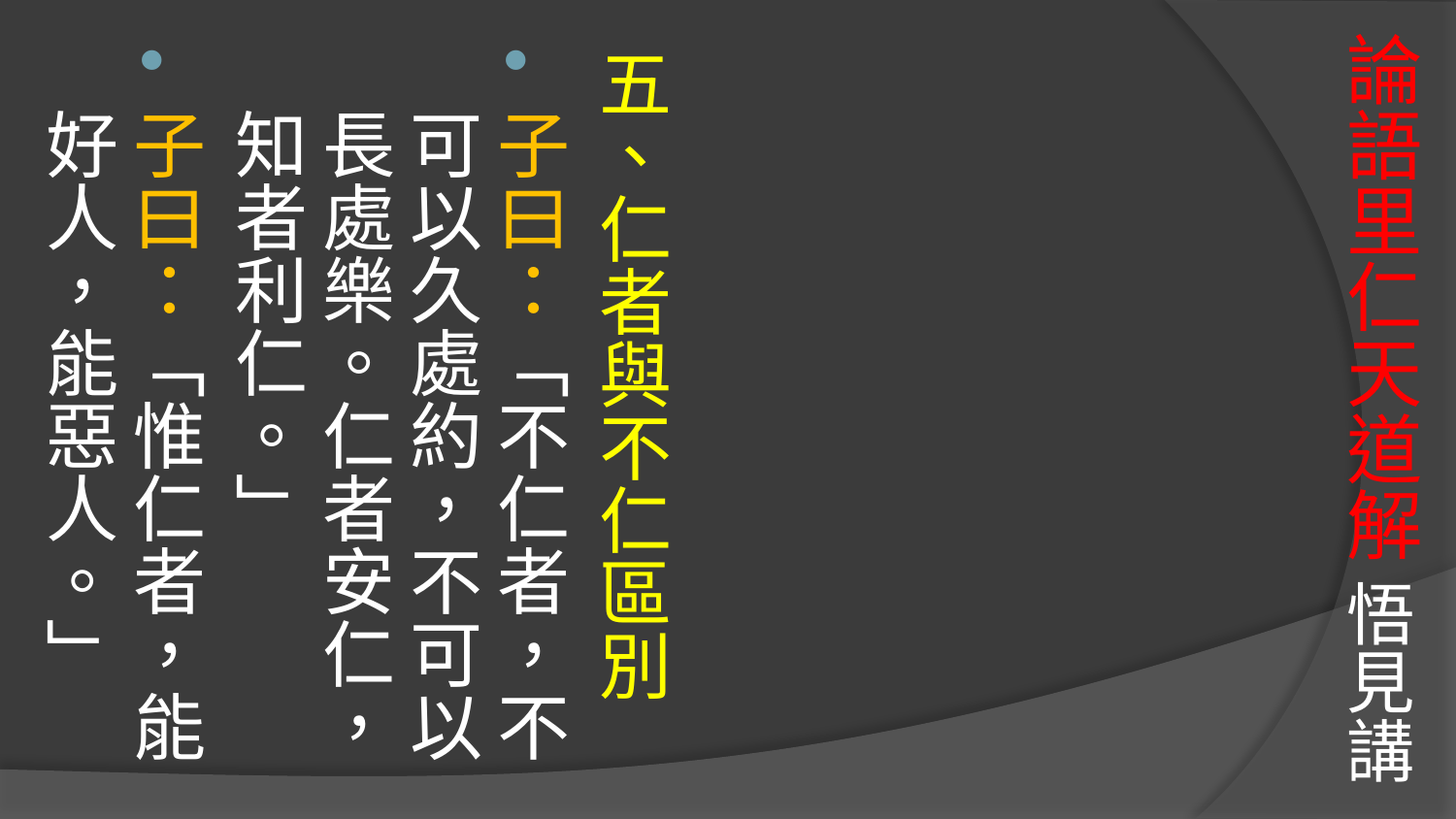

# 論語里仁天道解 悟見講
五、仁者與不仁區別
子曰：「不仁者，不可以久處約，不可以長處樂。仁者安仁，知者利仁。」
子曰：「惟仁者，能好人，能惡人。」